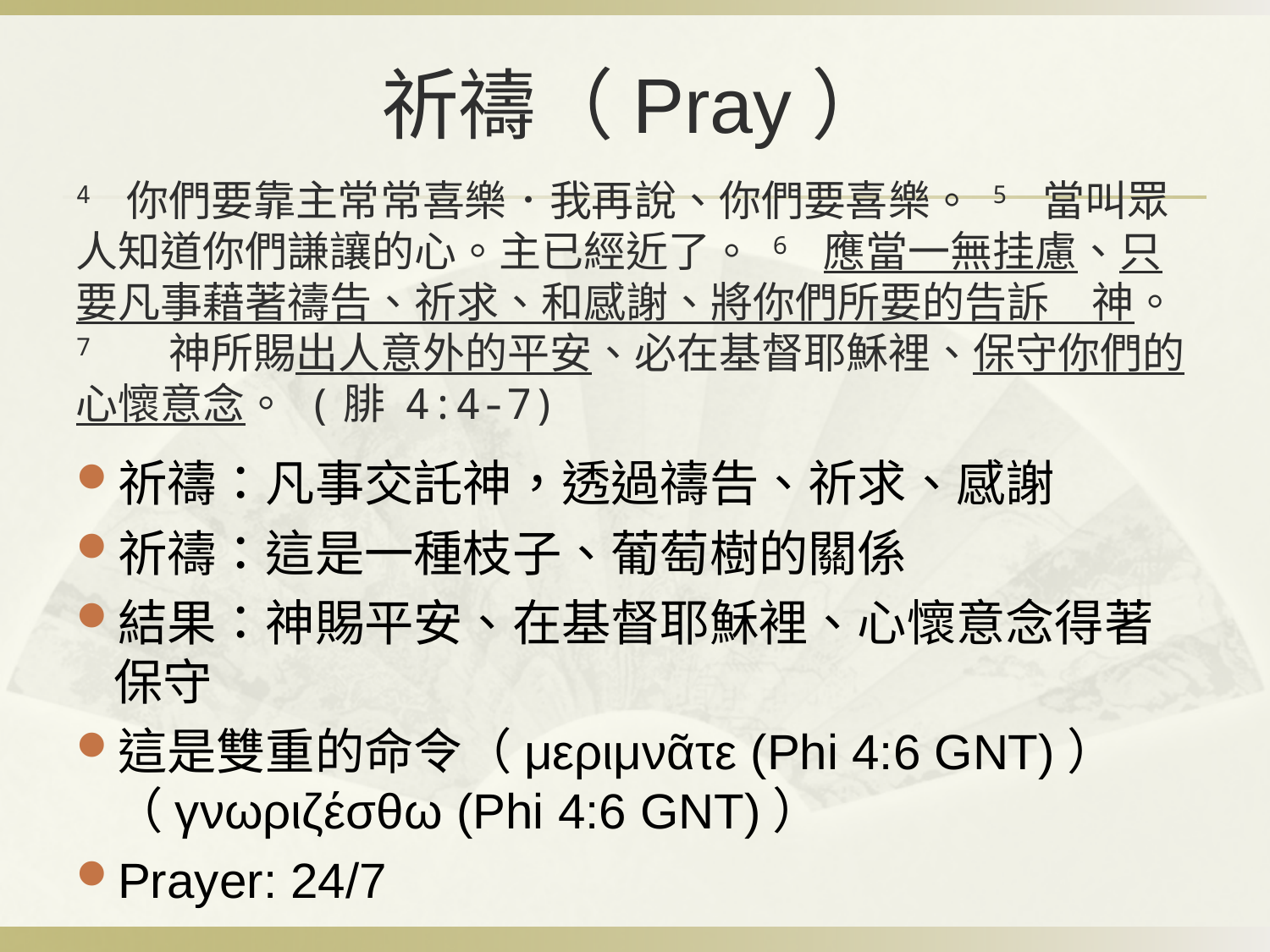

祈禱（Pray）
# 4 你們要靠主常常喜樂．我再說、你們要喜樂。 5 當叫眾人知道你們謙讓的心。主已經近了。 6 應當一無挂慮、只要凡事藉著禱告、祈求、和感謝、將你們所要的告訴　神。 7 　神所賜出人意外的平安、必在基督耶穌裡、保守你們的心懷意念。 (腓 4:4-7)
祈禱：凡事交託神，透過禱告、祈求、感謝
祈禱：這是一種枝子、葡萄樹的關係
結果：神賜平安、在基督耶穌裡、心懷意念得著保守
這是雙重的命令（μεριμνᾶτε (Phi 4:6 GNT)）（γνωριζέσθω (Phi 4:6 GNT)）
Prayer: 24/7